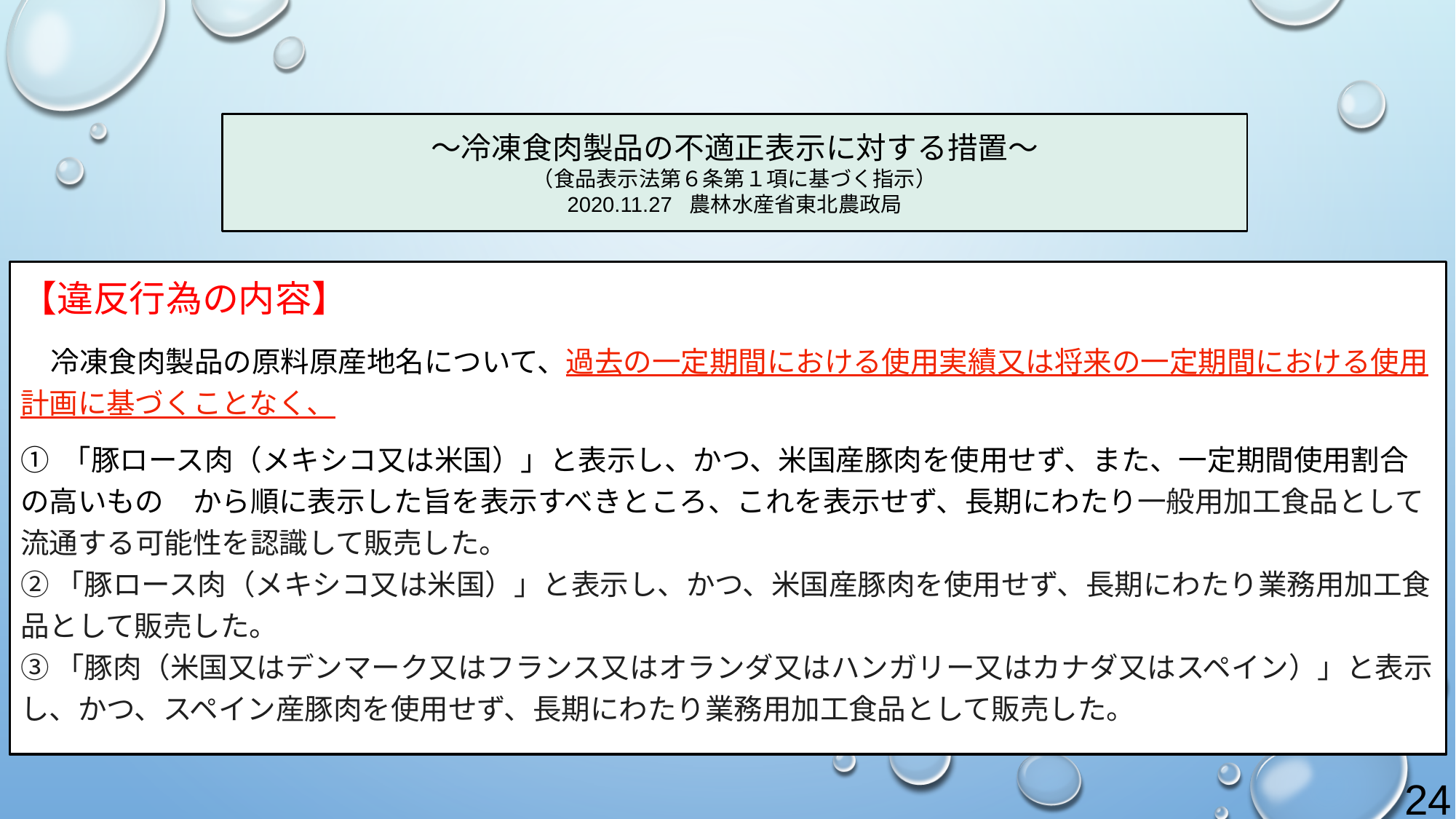

～冷凍食肉製品の不適正表示に対する措置～
（食品表示法第６条第１項に基づく指示）
2020.11.27  農林水産省東北農政局
【違反行為の内容】
　冷凍食肉製品の原料原産地名について、過去の一定期間における使用実績又は将来の一定期間における使用計画に基づくことなく、
① 「豚ロース肉（メキシコ又は米国）」と表示し、かつ、米国産豚肉を使用せず、また、一定期間使用割合の高いもの　から順に表示した旨を表示すべきところ、これを表示せず、長期にわたり一般用加工食品として流通する可能性を認識して販売した。
② 「豚ロース肉（メキシコ又は米国）」と表示し、かつ、米国産豚肉を使用せず、長期にわたり業務用加工食品として販売した。
③ 「豚肉（米国又はデンマーク又はフランス又はオランダ又はハンガリー又はカナダ又はスペイン）」と表示し、かつ、スペイン産豚肉を使用せず、長期にわたり業務用加工食品として販売した。

24